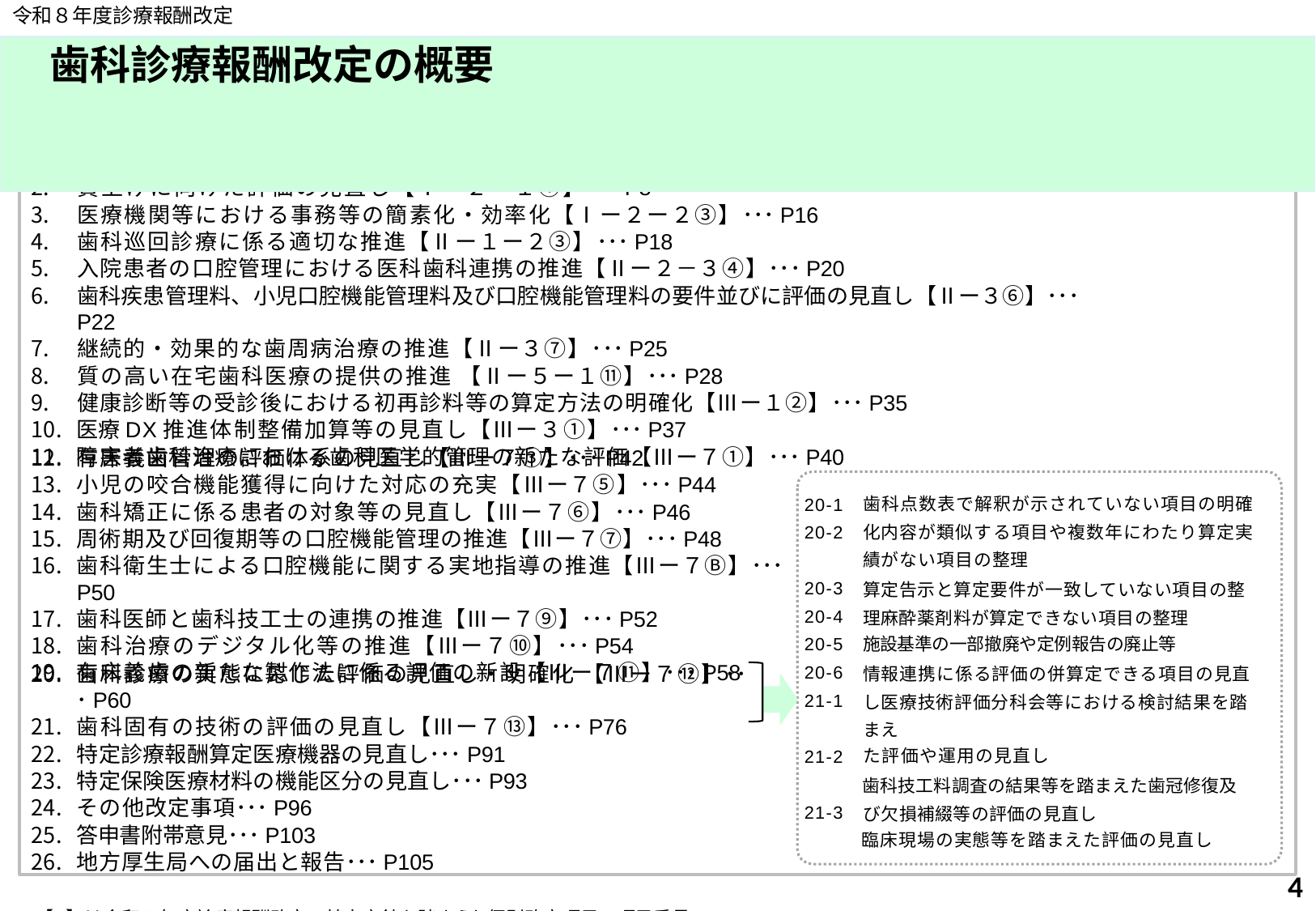

令和８年度診療報酬改定
# 歯科診療報酬改定の概要

物件費の高騰を踏まえた対応【Ⅰー１①】･･･P5
賃上げに向けた評価の見直し【Ⅰー２ー１①】･･･P8
医療機関等における事務等の簡素化・効率化【Ⅰー２ー２③】･･･P16
歯科巡回診療に係る適切な推進【Ⅱー１ー２③】･･･P18
入院患者の口腔管理における医科歯科連携の推進【Ⅱー２－３➃】･･･P20
歯科疾患管理料、小児口腔機能管理料及び口腔機能管理料の要件並びに評価の見直し【Ⅱー３⑥】･･･P22
継続的・効果的な歯周病治療の推進【Ⅱー３⑦】･･･P25
質の高い在宅歯科医療の提供の推進 【Ⅱー５ー１⑪】･･･P28
健康診断等の受診後における初再診料等の算定方法の明確化【Ⅲー１②】･･･P35
医療DX推進体制整備加算等の見直し【Ⅲー３①】･･･P37
障害者歯科治療における歯科医学的管理の新たな評価【Ⅲー７①】･･･P40
有床義歯管理の評価体系の見直し【Ⅲー７③】･･･P42
小児の咬合機能獲得に向けた対応の充実【Ⅲー７⑤】･･･P44
歯科矯正に係る患者の対象等の見直し【Ⅲー７⑥】･･･P46
周術期及び回復期等の口腔機能管理の推進【Ⅲー７⑦】･･･P48
歯科衛生士による口腔機能に関する実地指導の推進【Ⅲー７Ⓑ】･･･P50
歯科医師と歯科技工士の連携の推進【Ⅲー７⑨】･･･P52
歯科治療のデジタル化等の推進【Ⅲー７⑩】･･･P54
有床義歯の新たな製作法に係る評価の新設【Ⅲー７⑪】･･･P58

20-1
20-2
歯科点数表で解釈が示されていない項目の明確化内容が類似する項目や複数年にわたり算定実績がない項目の整理
算定告示と算定要件が一致していない項目の整理麻酔薬剤料が算定できない項目の整理
施設基準の一部撤廃や定例報告の廃止等
情報連携に係る評価の併算定できる項目の見直し医療技術評価分科会等における検討結果を踏まえ
た評価や運用の見直し
歯科技工料調査の結果等を踏まえた歯冠修復及び欠損補綴等の評価の見直し
臨床現場の実態等を踏まえた評価の見直し
20-3
20-4
20-5
20-6
21-1
歯科診療の実態に応じた評価の見直し・明確化 【Ⅲー７⑫】･･･P60
歯科固有の技術の評価の見直し【Ⅲー７⑬】･･･P76
特定診療報酬算定医療機器の見直し･･･P91
特定保険医療材料の機能区分の見直し･･･P93
その他改定事項･･･P96
答申書附帯意見･･･P103
地方厚生局への届出と報告･･･P105
※【	】は令和８年度診療報酬改定の基本方針を踏まえた個別改定項目の項目番号

21-2
21-3
4